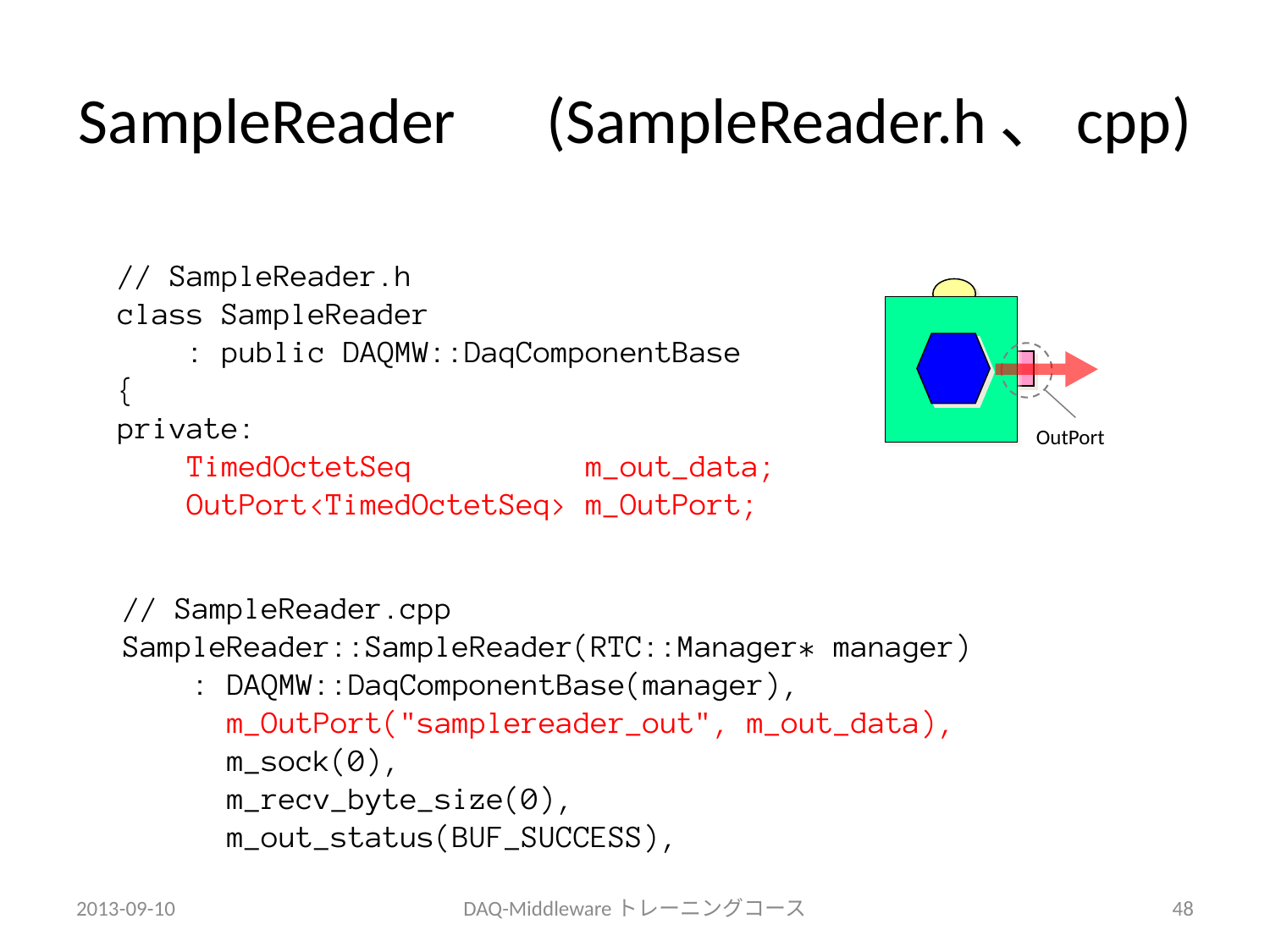

# SampleReader　(SampleReader.h、cpp)
// SampleReader.h
class SampleReader
    : public DAQMW::DaqComponentBase
{
private:
    TimedOctetSeq          m_out_data;
    OutPort<TimedOctetSeq> m_OutPort;

OutPort
// SampleReader.cpp
SampleReader::SampleReader(RTC::Manager* manager)
    : DAQMW::DaqComponentBase(manager),
      m_OutPort("samplereader_out", m_out_data),
      m_sock(0),
      m_recv_byte_size(0),
      m_out_status(BUF_SUCCESS),

2013-09-10
DAQ-Middlewareトレーニングコース
48